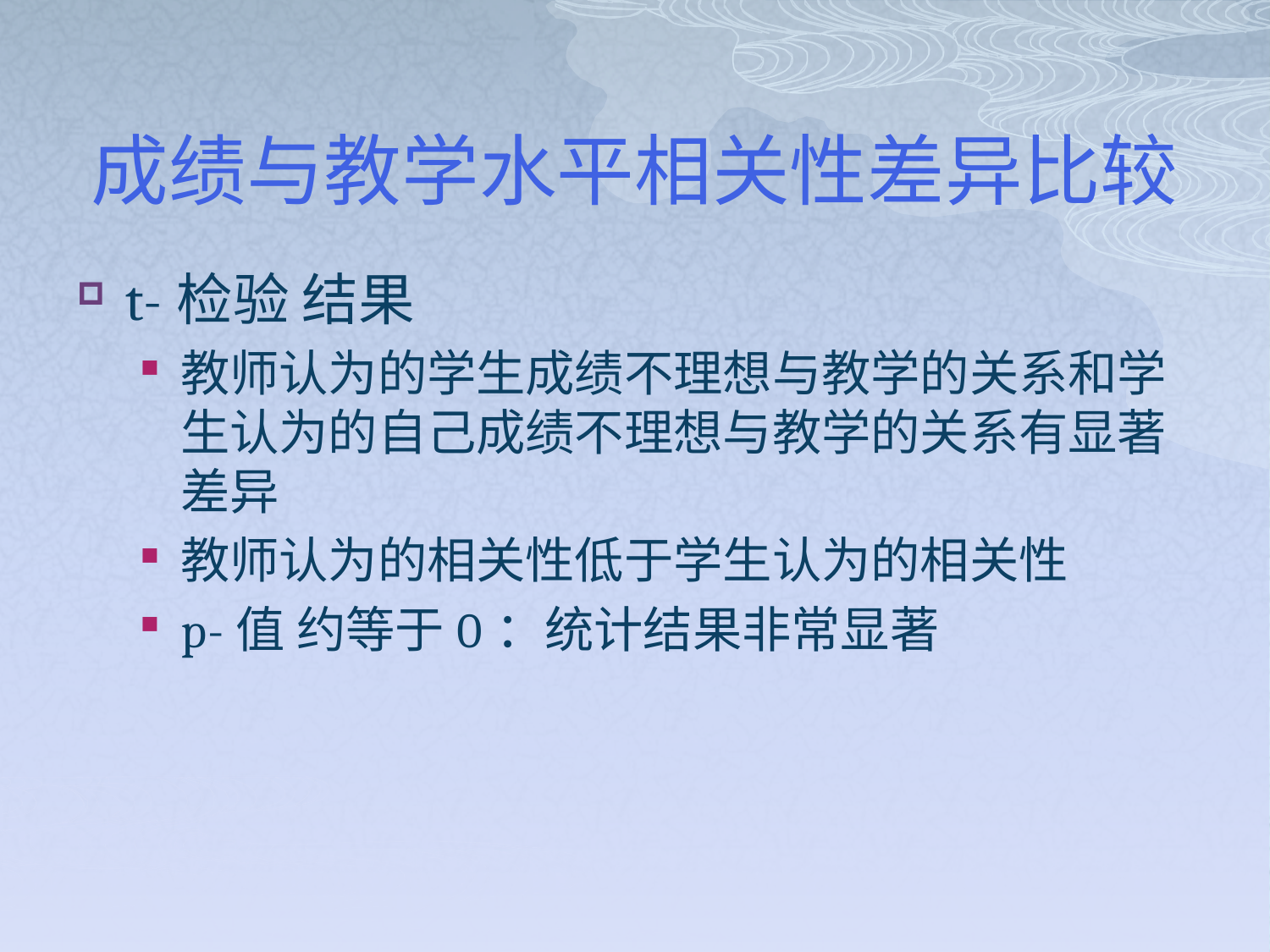

# 成绩与教学水平相关性差异比较
t-检验 结果
教师认为的学生成绩不理想与教学的关系和学生认为的自己成绩不理想与教学的关系有显著差异
教师认为的相关性低于学生认为的相关性
p-值 约等于0：统计结果非常显著